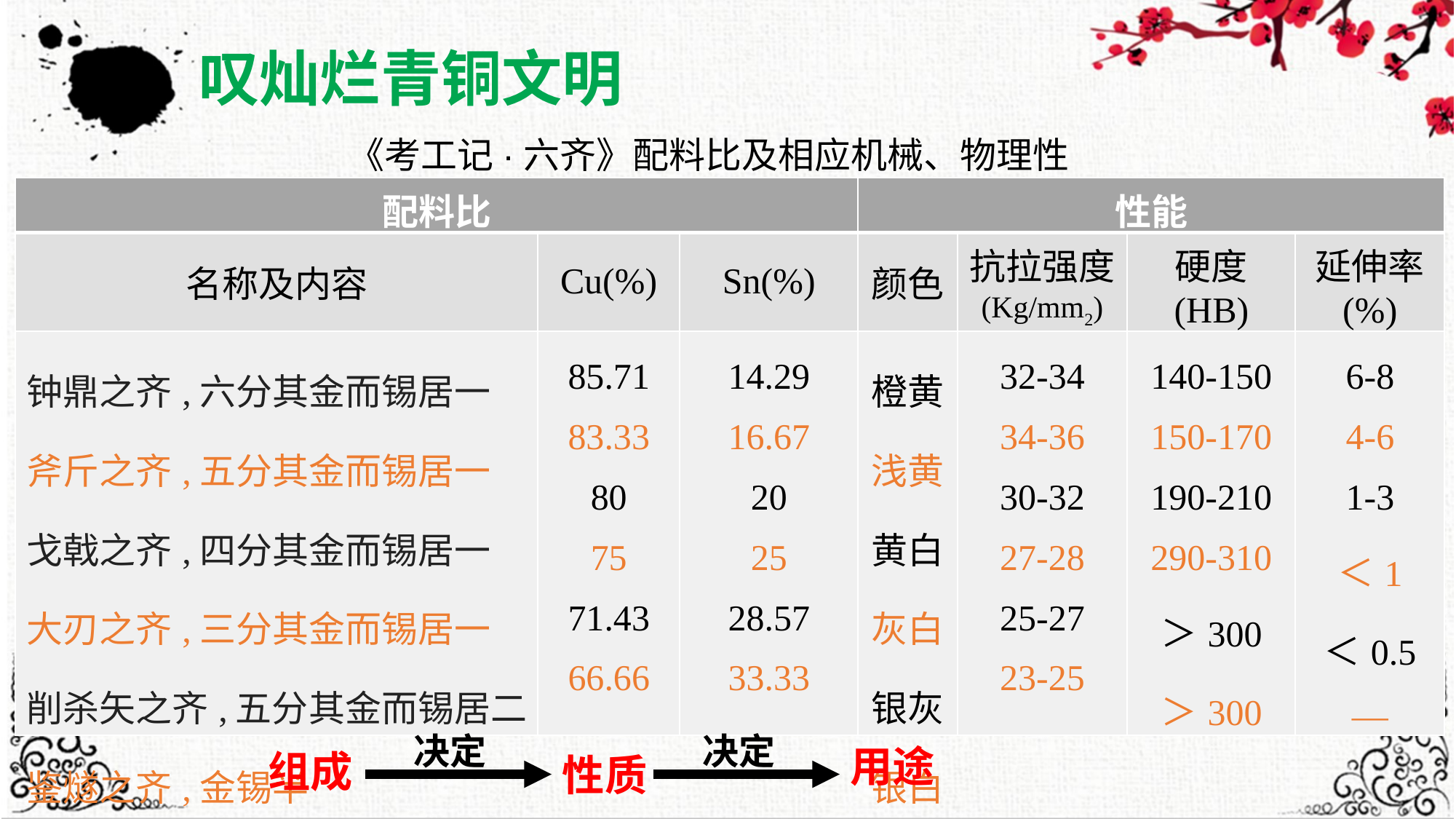

叹灿烂青铜文明
《考工记·六齐》配料比及相应机械、物理性能
| 配料比 |  |  | 性能 |  |  |  |
| --- | --- | --- | --- | --- | --- | --- |
| 名称及内容 | Cu(%) | Sn(%) | 颜色 | 抗拉强度 (Kg/mm2) | 硬度 (HB) | 延伸率 (%) |
| 钟鼎之齐,六分其金而锡居一 斧斤之齐,五分其金而锡居一 戈戟之齐,四分其金而锡居一 大刃之齐,三分其金而锡居一 削杀矢之齐,五分其金而锡居二 鉴燧之齐,金锡半 | 85.71 83.33 80 75 71.43 66.66 | 14.29 16.67 20 25 28.57 33.33 | 橙黄 浅黄 黄白 灰白 银灰 银白 | 32-34 34-36 30-32 27-28 25-27 23-25 | 140-150 150-170 190-210 290-310 ＞300 ＞300 | 6-8 4-6 1-3 ＜1 ＜0.5 — |
决定
决定
用途
组成
性质